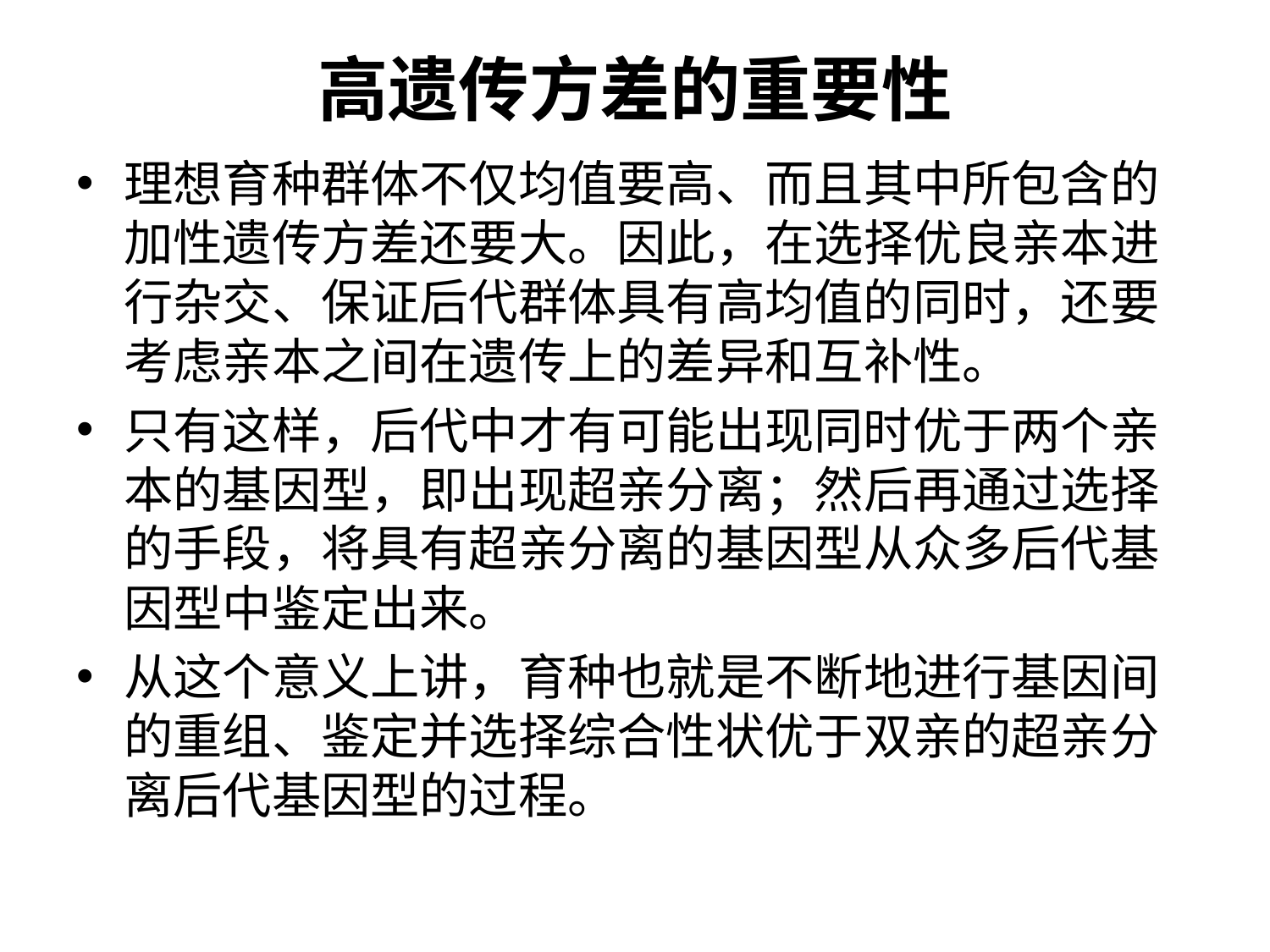

# 高遗传方差的重要性
理想育种群体不仅均值要高、而且其中所包含的加性遗传方差还要大。因此，在选择优良亲本进行杂交、保证后代群体具有高均值的同时，还要考虑亲本之间在遗传上的差异和互补性。
只有这样，后代中才有可能出现同时优于两个亲本的基因型，即出现超亲分离；然后再通过选择的手段，将具有超亲分离的基因型从众多后代基因型中鉴定出来。
从这个意义上讲，育种也就是不断地进行基因间的重组、鉴定并选择综合性状优于双亲的超亲分离后代基因型的过程。